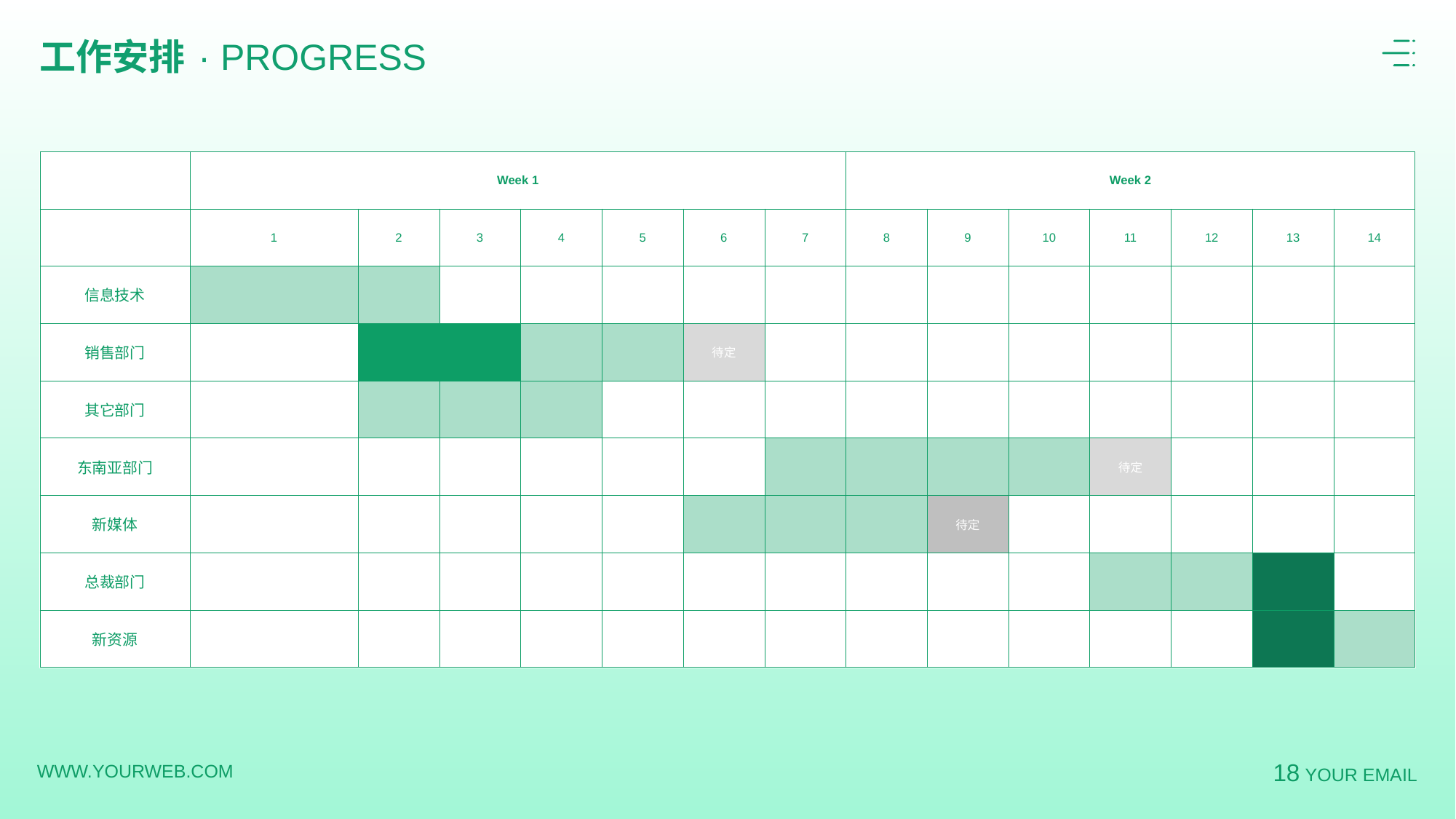

工作安排
· PROGRESS

|  | Week 1 |  |  |  |  |  |  | Week 2 |  |  |  |  |  |  |
| --- | --- | --- | --- | --- | --- | --- | --- | --- | --- | --- | --- | --- | --- | --- |
|  | 1 | 2 | 3 | 4 | 5 | 6 | 7 | 8 | 9 | 10 | 11 | 12 | 13 | 14 |
| 信息技术 |  |  |  |  |  |  |  |  |  |  |  |  |  |  |
| 销售部门 |  |  |  |  |  | 待定 |  |  |  |  |  |  |  |  |
| 其它部门 |  |  |  |  |  |  |  |  |  |  |  |  |  |  |
| 东南亚部门 |  |  |  |  |  |  |  |  |  |  | 待定 |  |  |  |
| 新媒体 |  |  |  |  |  |  |  |  | 待定 |  |  |  |  |  |
| 总裁部门 |  |  |  |  |  |  |  |  |  |  |  |  |  |  |
| 新资源 |  |  |  |  |  |  |  |  |  |  |  |  |  |  |
18